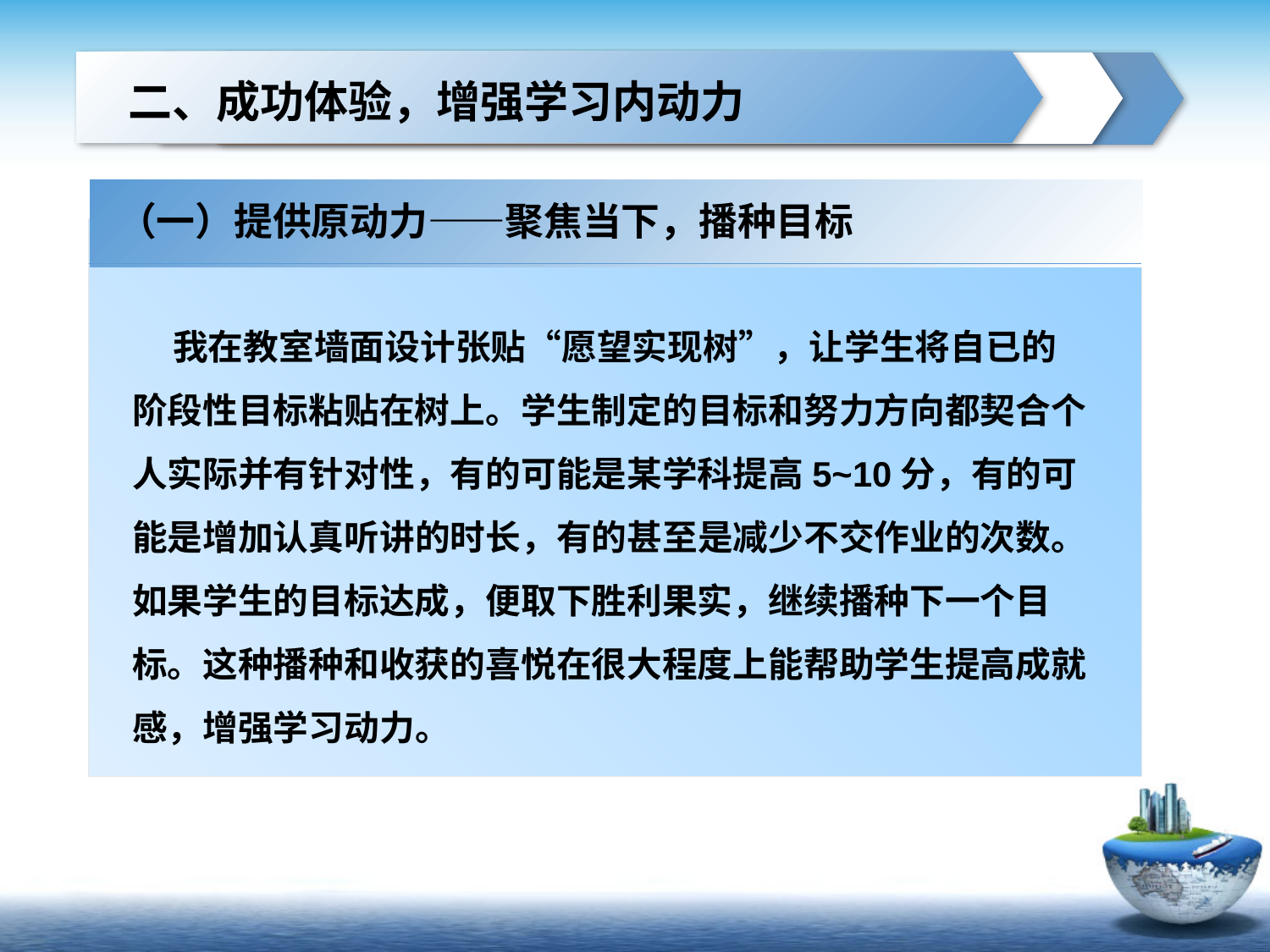

二、成功体验，增强学习内动力

（一）提供原动力——聚焦当下，播种目标
    我在教室墙面设计张贴“愿望实现树”，让学生将自已的阶段性目标粘贴在树上。学生制定的目标和努力方向都契合个人实际并有针对性，有的可能是某学科提高5~10分，有的可能是增加认真听讲的时长，有的甚至是减少不交作业的次数。如果学生的目标达成，便取下胜利果实，继续播种下一个目标。这种播种和收获的喜悦在很大程度上能帮助学生提高成就感，增强学习动力。